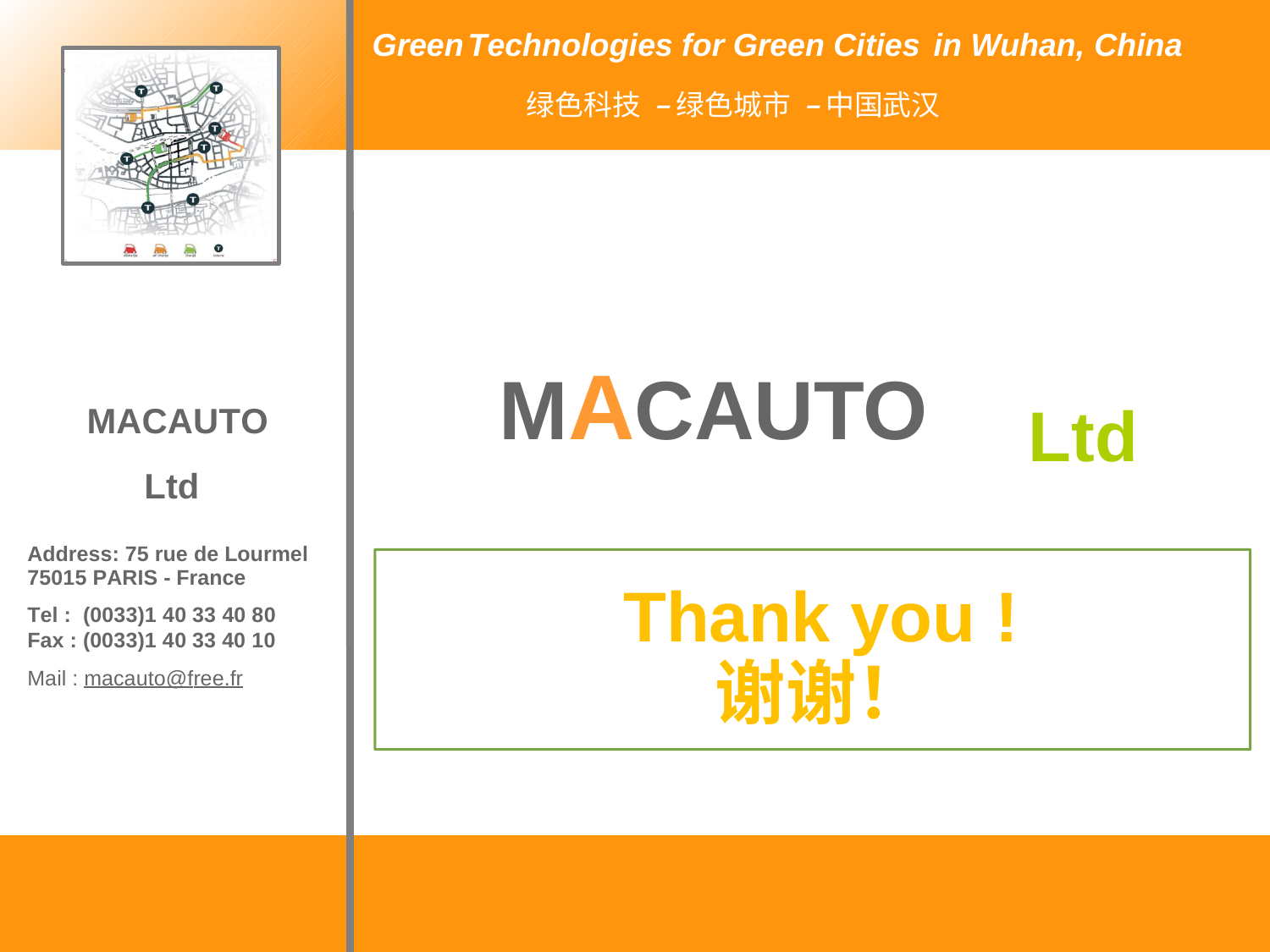

Green
Technologies for Green Cities
绿色科技  – 绿色城市  – 中国武汉
in Wuhan, China

MACAUTO
Ltd
MACAUTO
Ltd
Address: 75 rue de Lourmel
75015 PARIS - France
Tel :  (0033)1 40 33 40 80
Fax : (0033)1 40 33 40 10
Mail : macauto@free.fr

Thank you !
谢谢！